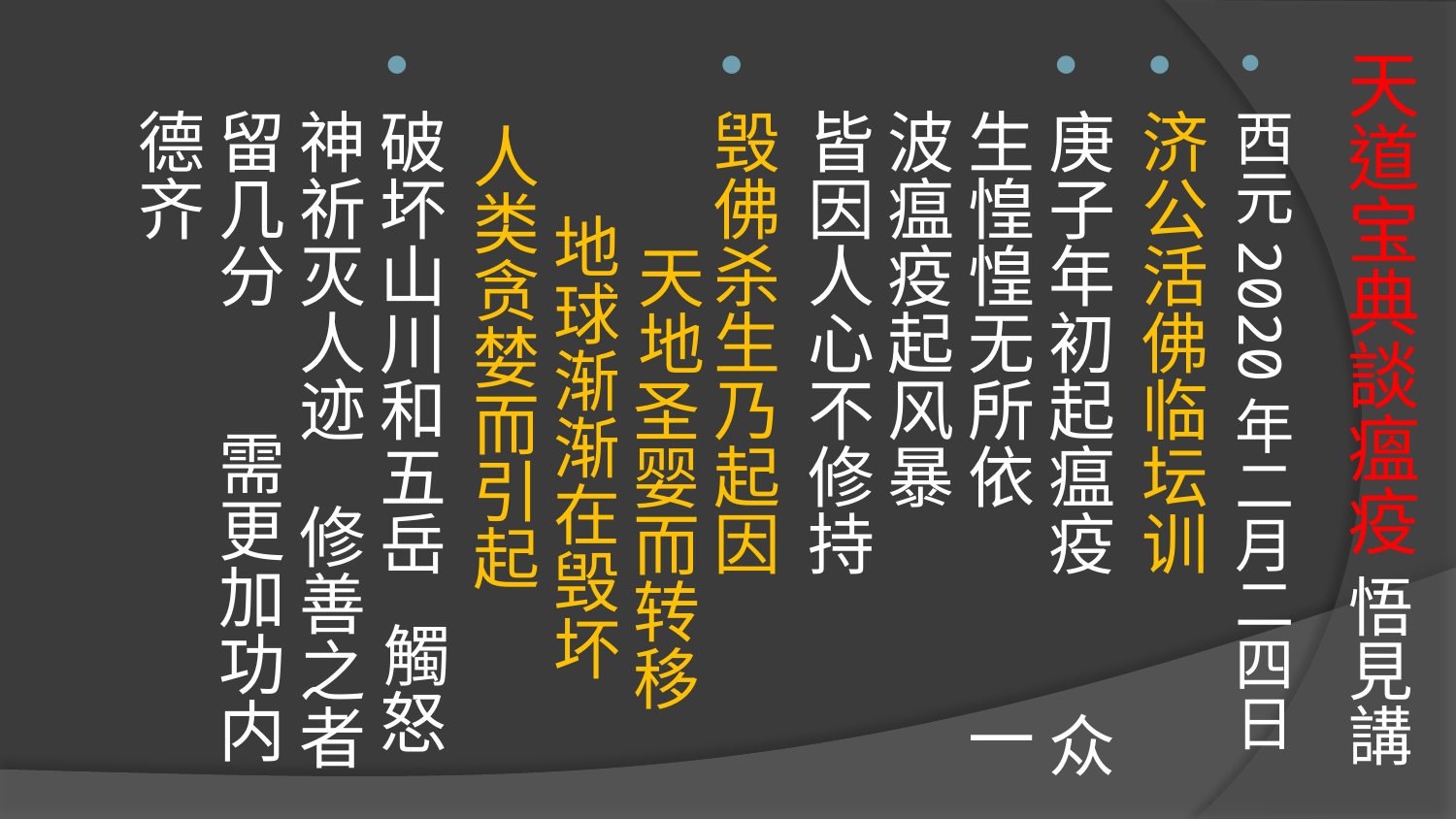

# 天道宝典談瘟疫 悟見講
西元2020年二月二四日
济公活佛临坛训
庚子年初起瘟疫         众生惶惶无所依             一波瘟疫起风暴              皆因人心不修持
毁佛杀生乃起因                       天地圣婴而转移            地球渐渐在毁坏        人类贪婪而引起
破坏山川和五岳   觸怒神祈灭人迹    修善之者留几分        需更加功内德齐